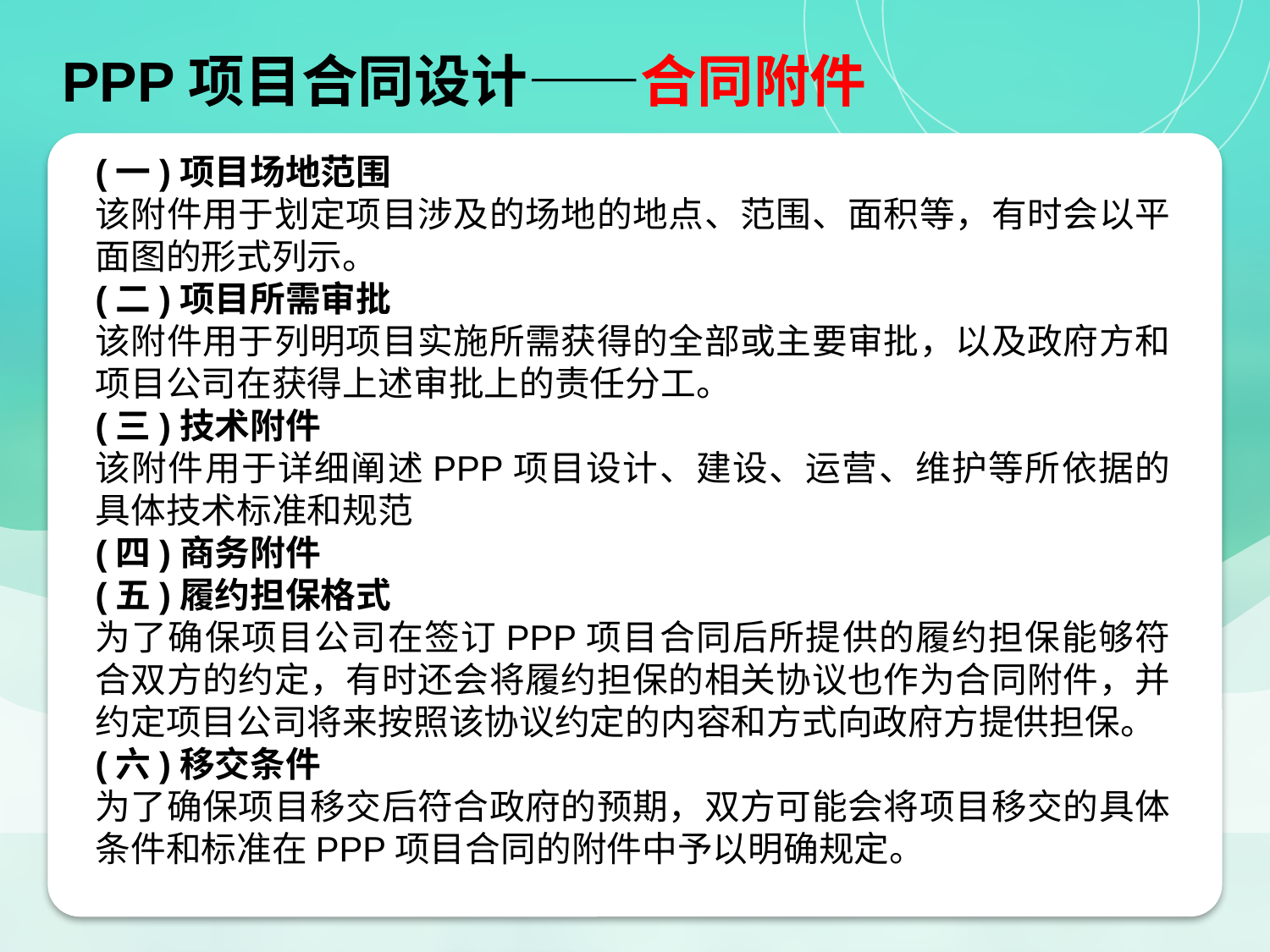

PPP项目合同设计——合同附件
【小结】PPP项目核心法律关系：项目合同
(一)项目场地范围
该附件用于划定项目涉及的场地的地点、范围、面积等，有时会以平面图的形式列示。
(二)项目所需审批
该附件用于列明项目实施所需获得的全部或主要审批，以及政府方和项目公司在获得上述审批上的责任分工。
(三)技术附件
该附件用于详细阐述PPP项目设计、建设、运营、维护等所依据的具体技术标准和规范
(四)商务附件
(五)履约担保格式
为了确保项目公司在签订PPP项目合同后所提供的履约担保能够符合双方的约定，有时还会将履约担保的相关协议也作为合同附件，并约定项目公司将来按照该协议约定的内容和方式向政府方提供担保。
(六)移交条件
为了确保项目移交后符合政府的预期，双方可能会将项目移交的具体条件和标准在PPP项目合同的附件中予以明确规定。

101